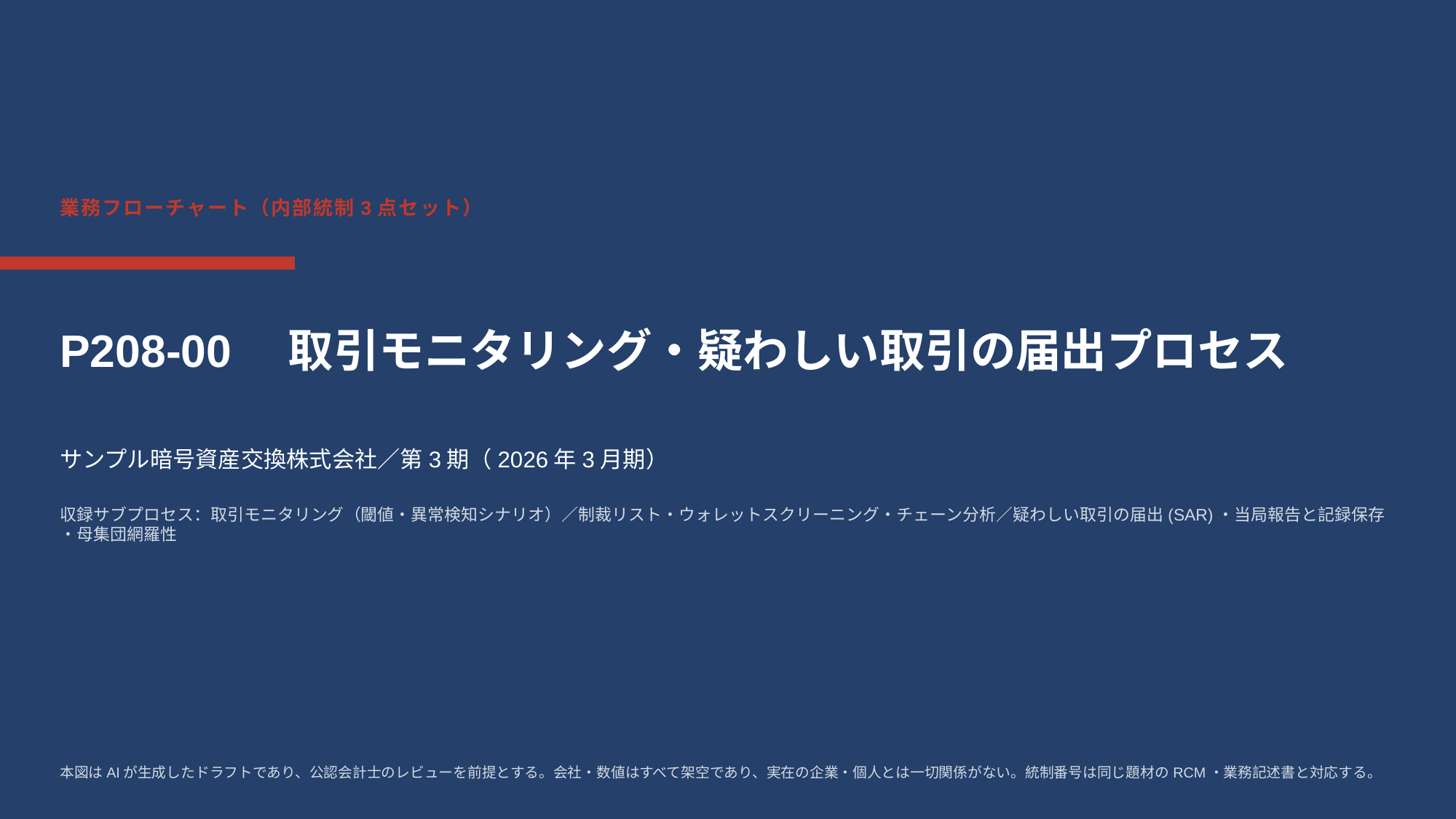

業務フローチャート（内部統制3点セット）

P208-00　取引モニタリング・疑わしい取引の届出プロセス
サンプル暗号資産交換株式会社／第3期（2026年3月期）
収録サブプロセス：取引モニタリング（閾値・異常検知シナリオ）／制裁リスト・ウォレットスクリーニング・チェーン分析／疑わしい取引の届出(SAR)・当局報告と記録保存・母集団網羅性
本図はAIが生成したドラフトであり、公認会計士のレビューを前提とする。会社・数値はすべて架空であり、実在の企業・個人とは一切関係がない。統制番号は同じ題材のRCM・業務記述書と対応する。